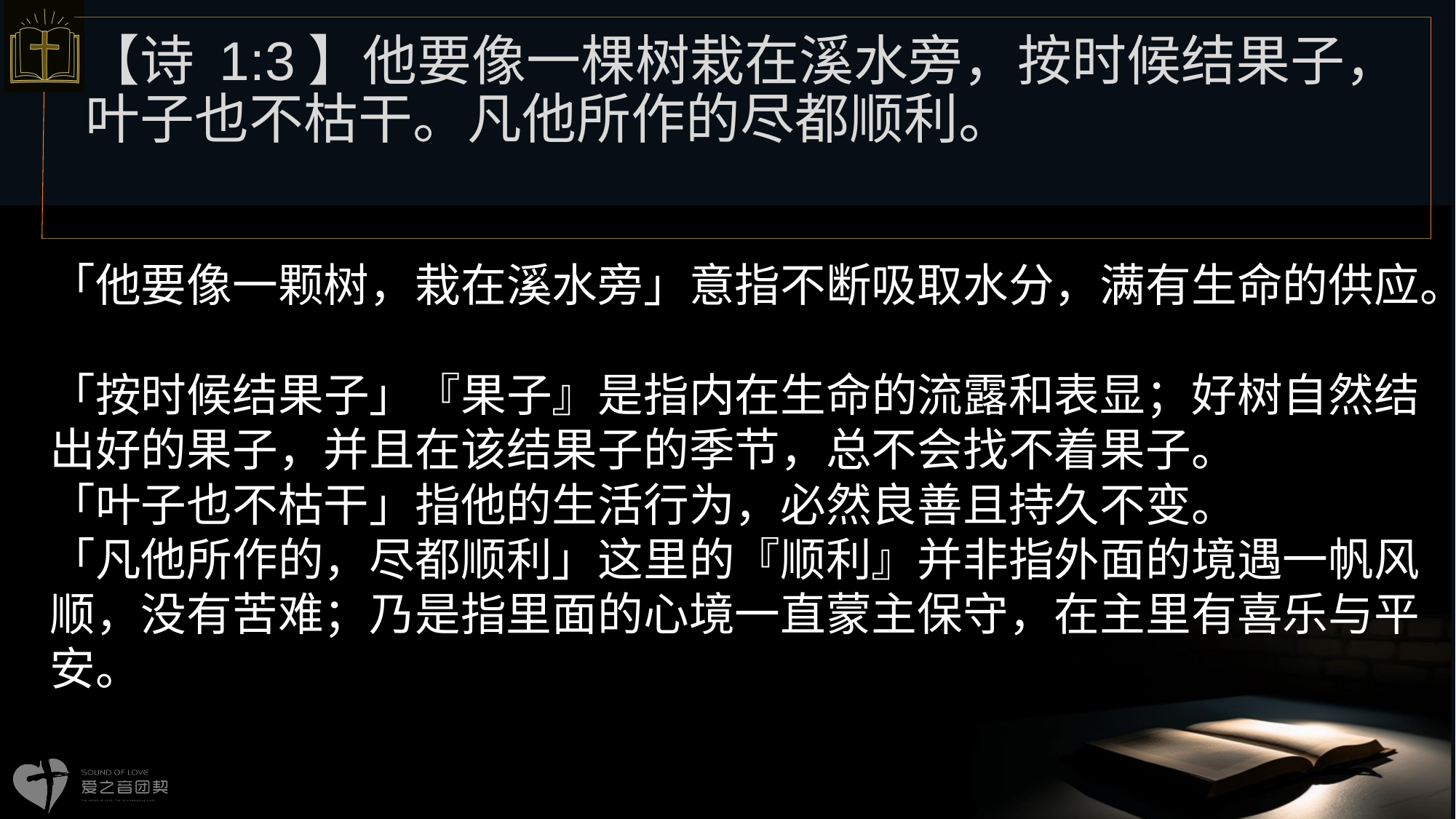

【诗 1:3】他要像一棵树栽在溪水旁，按时候结果子，叶子也不枯干。凡他所作的尽都顺利。
# 「他要像一颗树，栽在溪水旁」意指不断吸取水分，满有生命的供应。 「按时候结果子」『果子』是指内在生命的流露和表显；好树自然结出好的果子，并且在该结果子的季节，总不会找不着果子。 「叶子也不枯干」指他的生活行为，必然良善且持久不变。 「凡他所作的，尽都顺利」这里的『顺利』并非指外面的境遇一帆风顺，没有苦难；乃是指里面的心境一直蒙主保守，在主里有喜乐与平安。